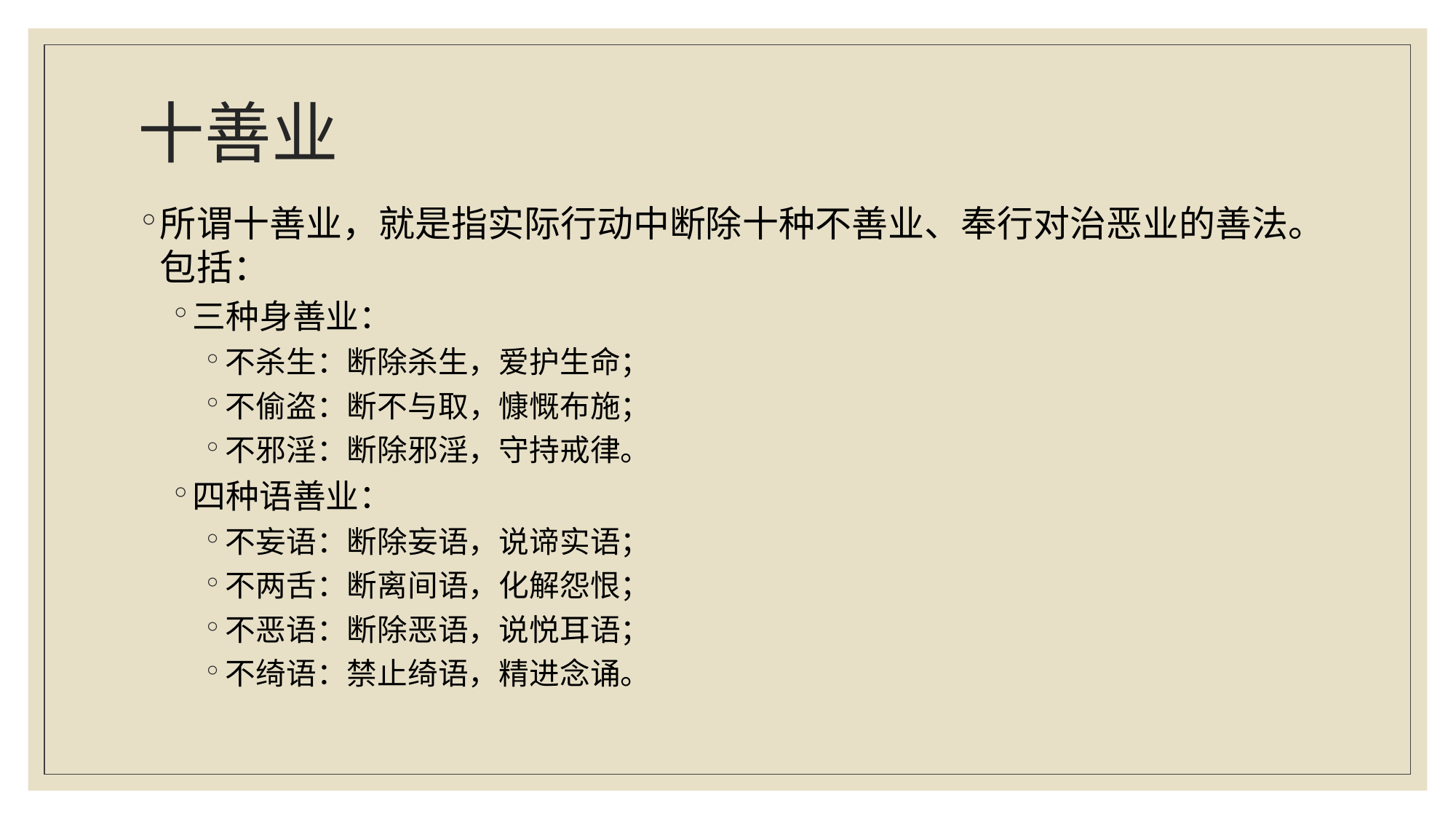

# 十善业
所谓十善业，就是指实际行动中断除十种不善业、奉行对治恶业的善法。包括：
三种身善业：
不杀生：断除杀生，爱护生命；
不偷盗：断不与取，慷慨布施；
不邪淫：断除邪淫，守持戒律。
四种语善业：
不妄语：断除妄语，说谛实语；
不两舌：断离间语，化解怨恨；
不恶语：断除恶语，说悦耳语；
不绮语：禁止绮语，精进念诵。